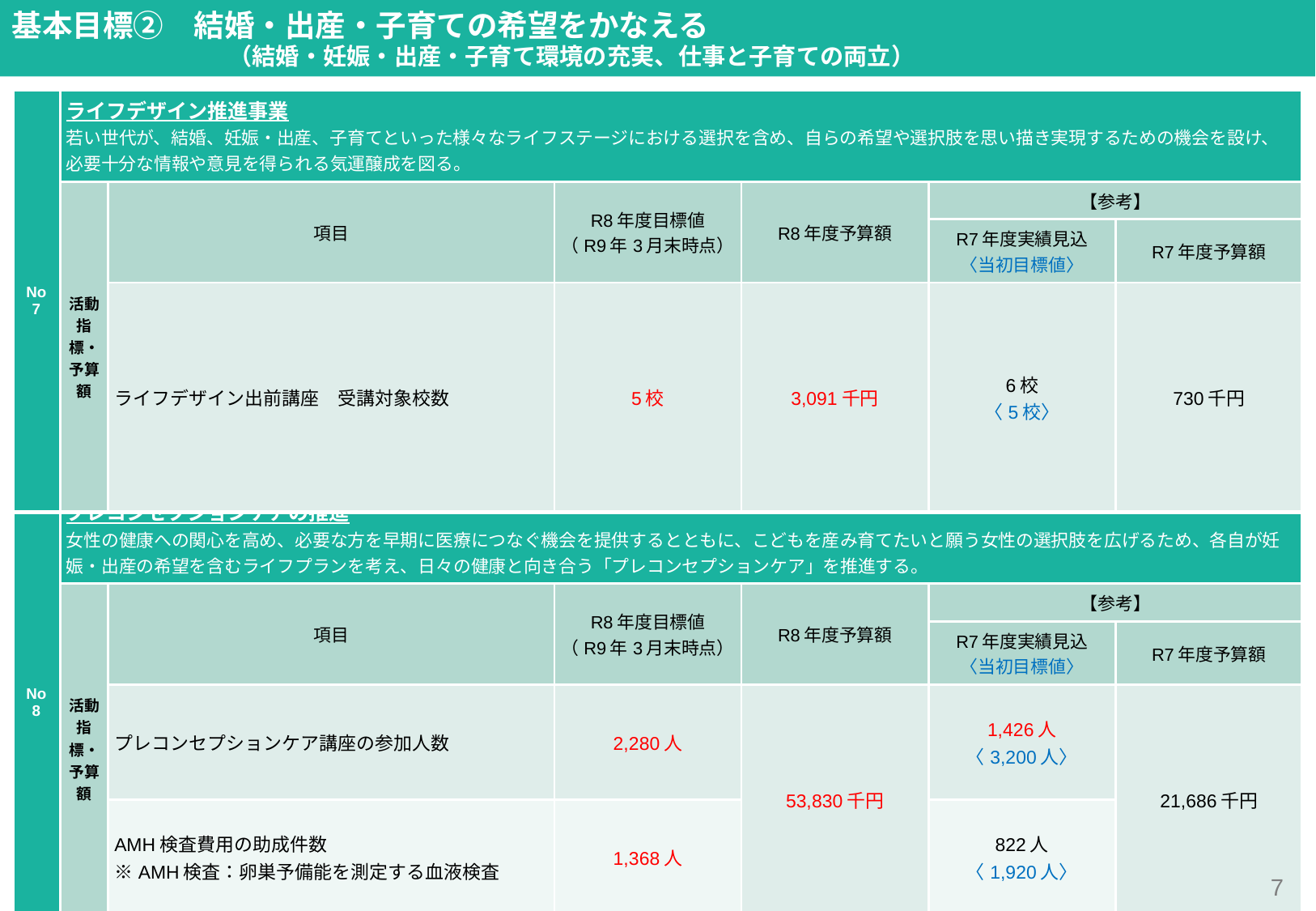

基本目標②　結婚・出産・子育ての希望をかなえる
　　　　　　　　     （結婚・妊娠・出産・子育て環境の充実、仕事と子育ての両立）
福祉部
| No 7 | ライフデザイン推進事業 若い世代が、結婚、妊娠・出産、⼦育てといった様々なライフステージにおける選択を含め、自らの希望や選択肢を思い描き実現するための機会を設け、必要十分な情報や意見を得られる気運醸成を図る。 |  |  |  |  |  |
| --- | --- | --- | --- | --- | --- | --- |
|  | 活動指標・予算額 | 項目 | R8年度目標値 （R9年3月末時点） | R8年度予算額 | 【参考】 |  |
|  |  |  |  |  | R7年度実績見込 〈当初目標値〉 | R7年度予算額 |
|  |  | ライフデザイン出前講座　受講対象校数 | 5校 | 3,091千円 | 6校 〈5校〉 | 730千円 |
健康医療部
| No 8 | プレコンセプションケアの推進 女性の健康への関心を高め、必要な方を早期に医療につなぐ機会を提供するとともに、こどもを産み育てたいと願う女性の選択肢を広げるため、各自が妊娠・出産の希望を含むライフプランを考え、日々の健康と向き合う「プレコンセプションケア」を推進する。 |  |  |  |  |  |
| --- | --- | --- | --- | --- | --- | --- |
|  | 活動指標・予算額 | 項目 | R8年度目標値 （R9年3月末時点） | R8年度予算額 | 【参考】 |  |
|  |  |  |  |  | R7年度実績見込 〈当初目標値〉 | R7年度予算額 |
|  |  | プレコンセプションケア講座の参加人数 | 2,280人 | 53,830千円 | 1,426人 〈3,200人〉 | 21,686千円 |
|  |  | AMH検査費用の助成件数 ※AMH検査：卵巣予備能を測定する血液検査 | 1,368人 | 53,830千円 | 822人 〈1,920人〉 |  |
7